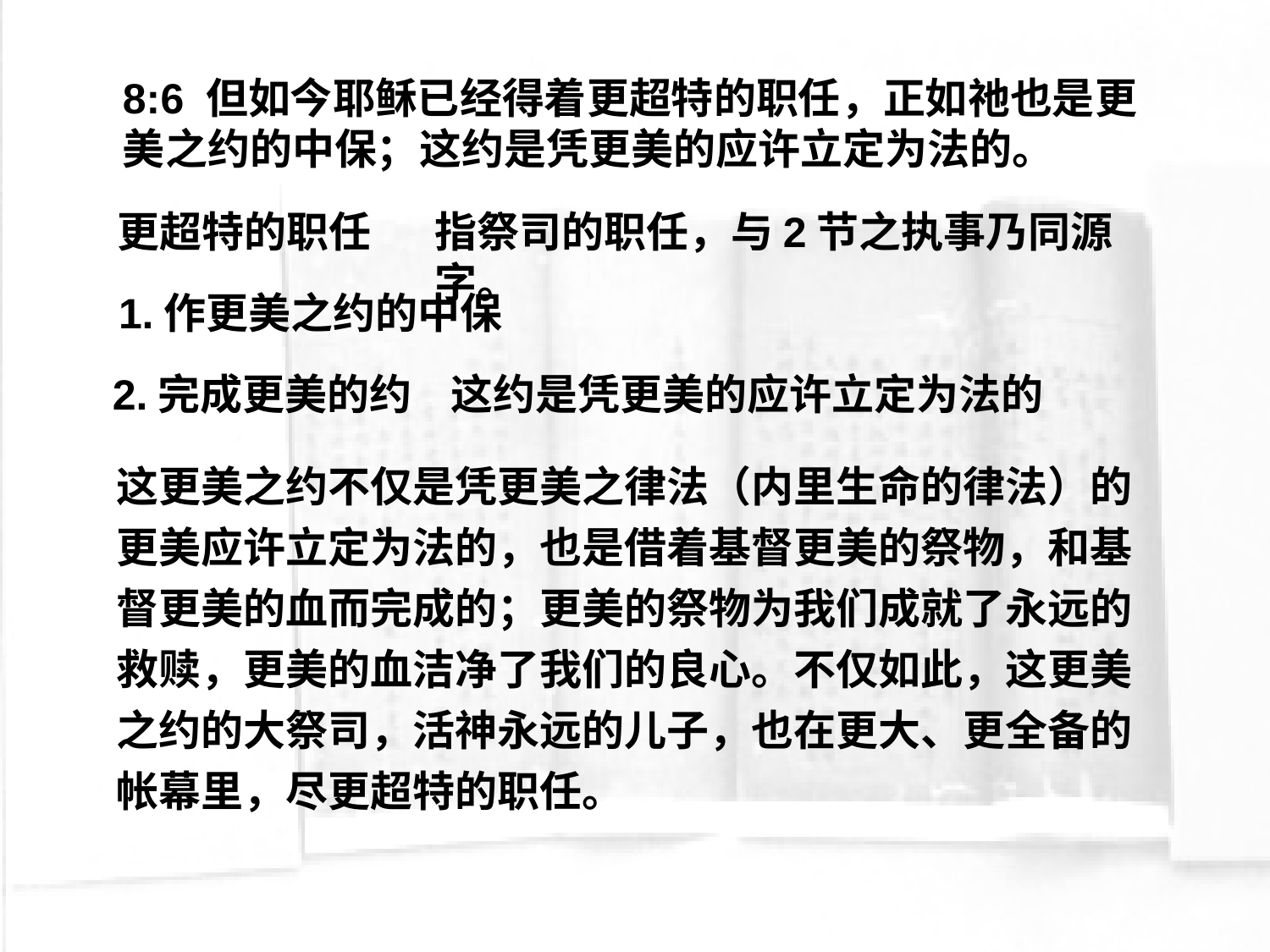

8:6 但如今耶稣已经得着更超特的职任，正如祂也是更美之约的中保；这约是凭更美的应许立定为法的。
更超特的职任
指祭司的职任，与2节之执事乃同源字。
1.作更美之约的中保
2.完成更美的约
这约是凭更美的应许立定为法的
这更美之约不仅是凭更美之律法（内里生命的律法）的更美应许立定为法的，也是借着基督更美的祭物，和基督更美的血而完成的；更美的祭物为我们成就了永远的救赎，更美的血洁净了我们的良心。不仅如此，这更美之约的大祭司，活神永远的儿子，也在更大、更全备的帐幕里，尽更超特的职任。